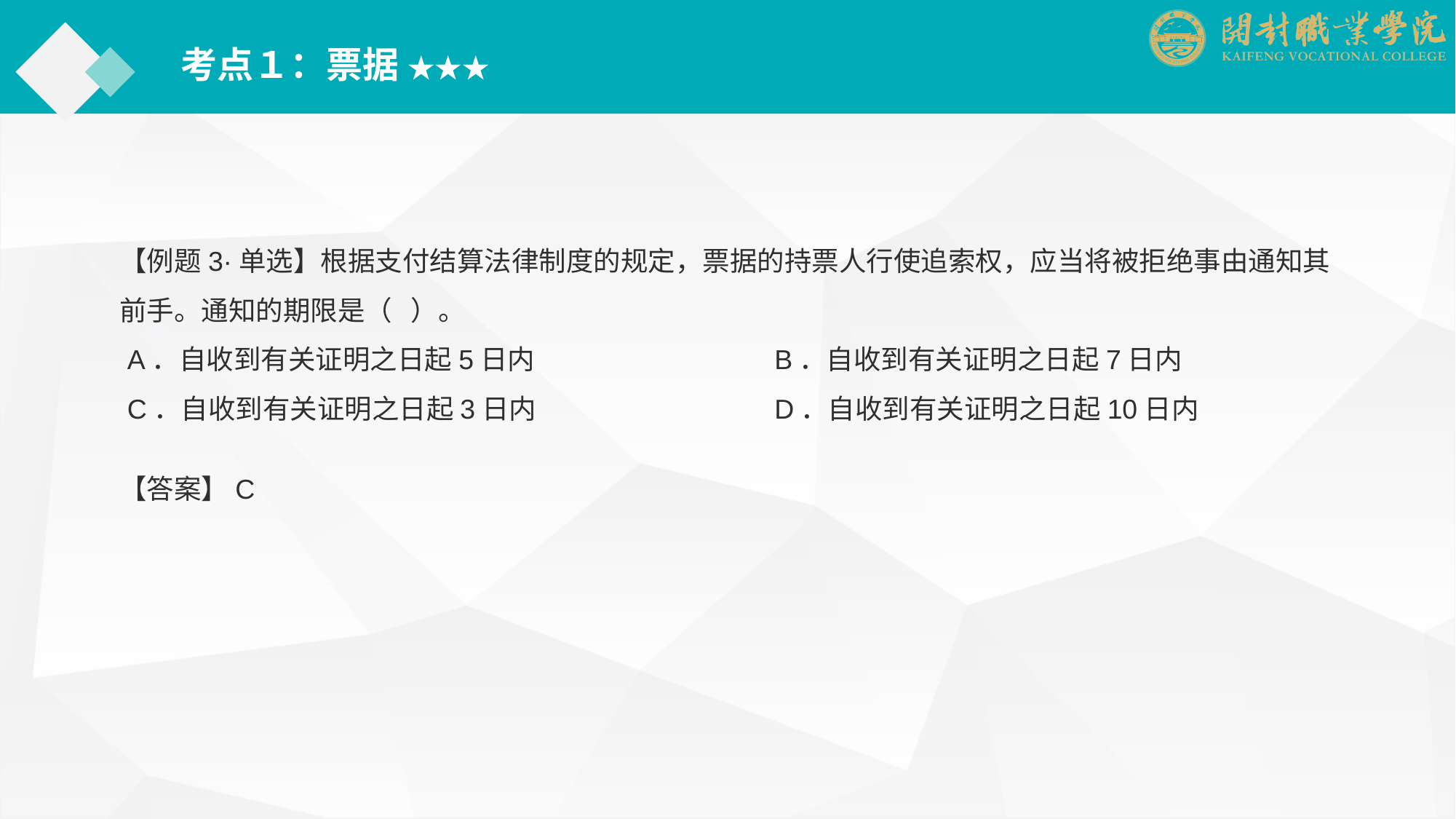

考点１：票据 ★★★
【例题3·单选】根据支付结算法律制度的规定，票据的持票人行使追索权，应当将被拒绝事由通知其前手。通知的期限是（   ）。
 A．自收到有关证明之日起5日内			B．自收到有关证明之日起7日内
 C．自收到有关证明之日起3日内			D．自收到有关证明之日起10日内
【答案】C